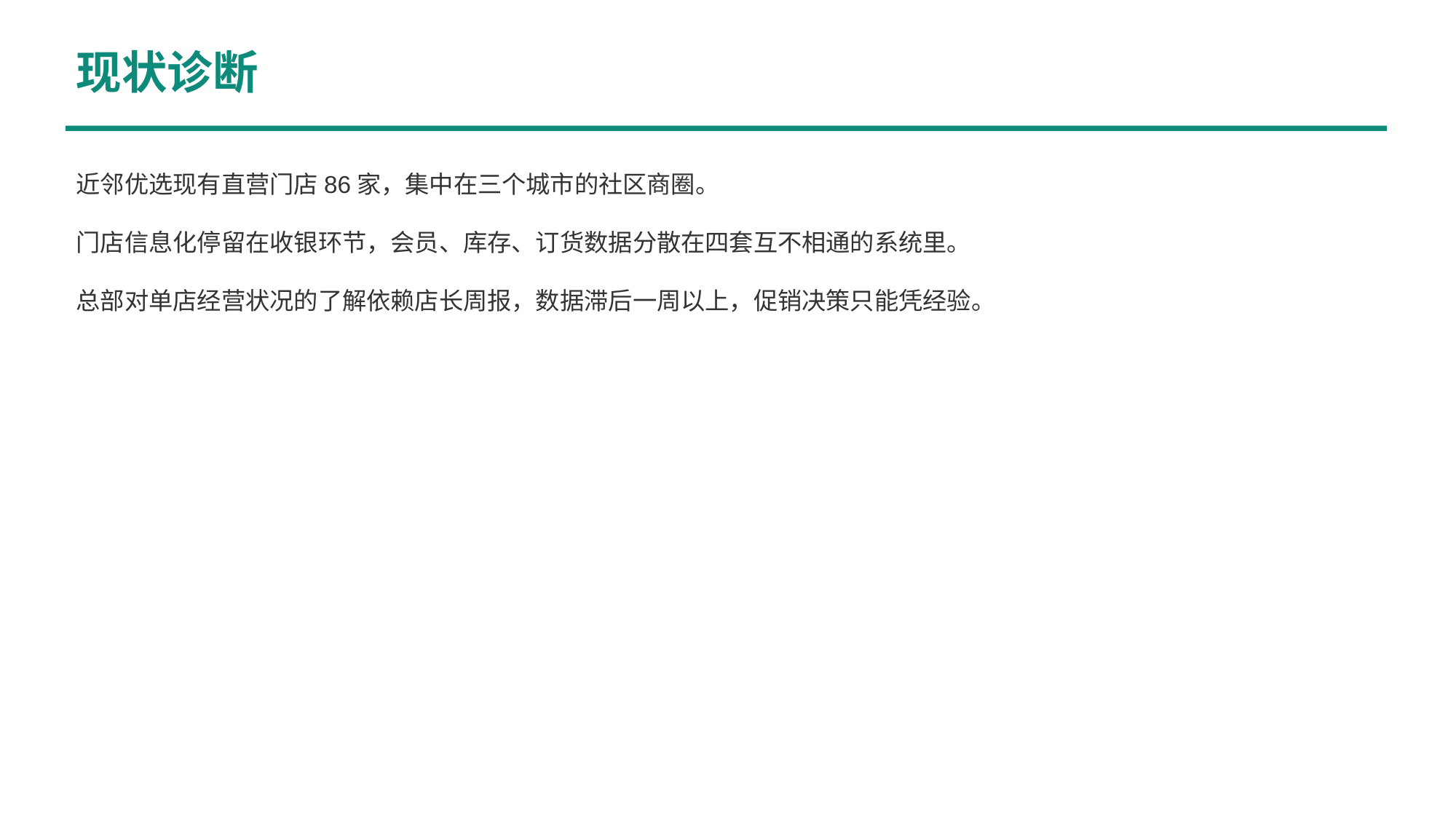

现状诊断

近邻优选现有直营门店86家，集中在三个城市的社区商圈。

门店信息化停留在收银环节，会员、库存、订货数据分散在四套互不相通的系统里。

总部对单店经营状况的了解依赖店长周报，数据滞后一周以上，促销决策只能凭经验。